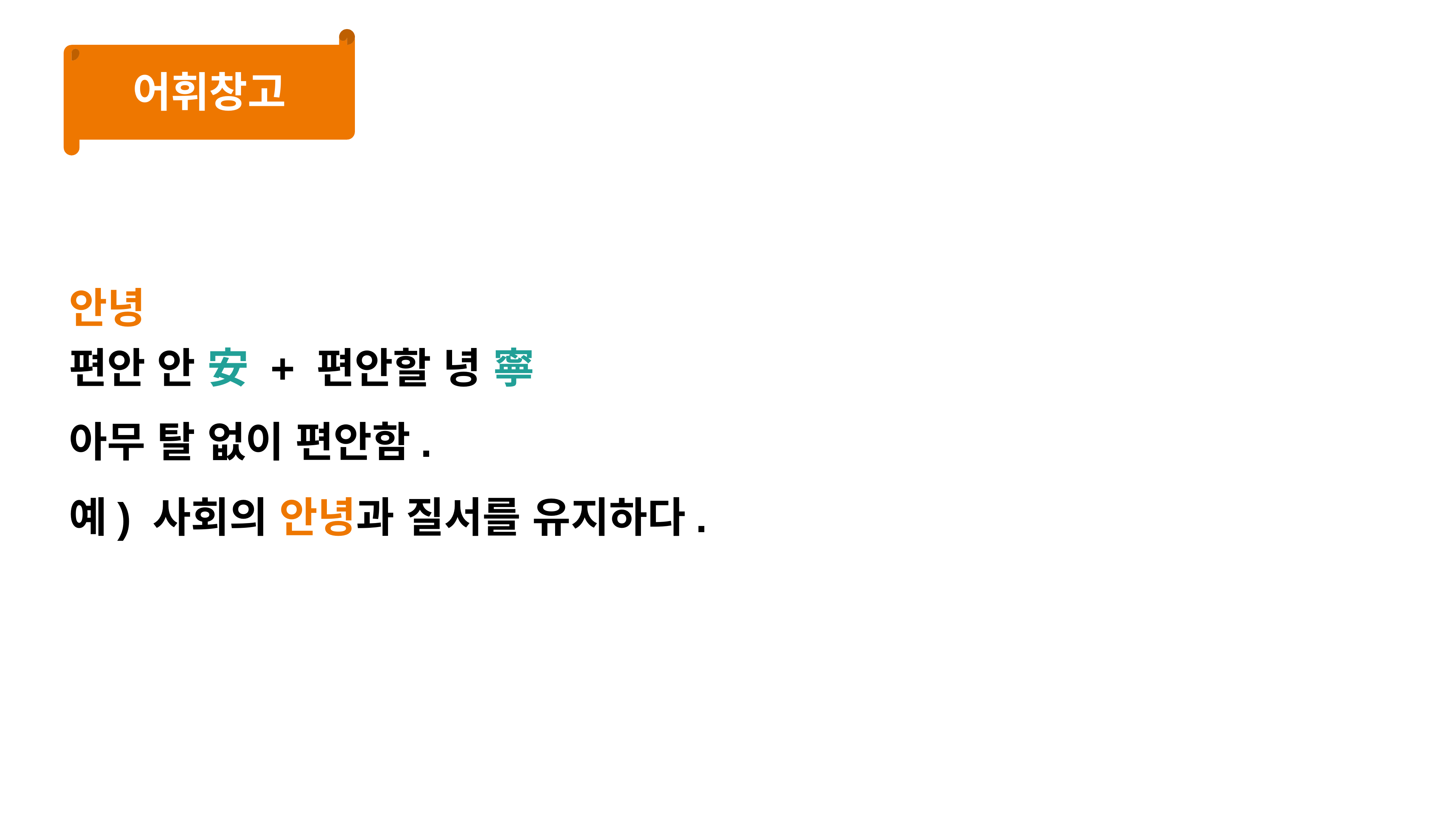

어휘창고
안녕
편안 안 安 + 편안할 녕 寧
아무 탈 없이 편안함.
예) 사회의 안녕과 질서를 유지하다.